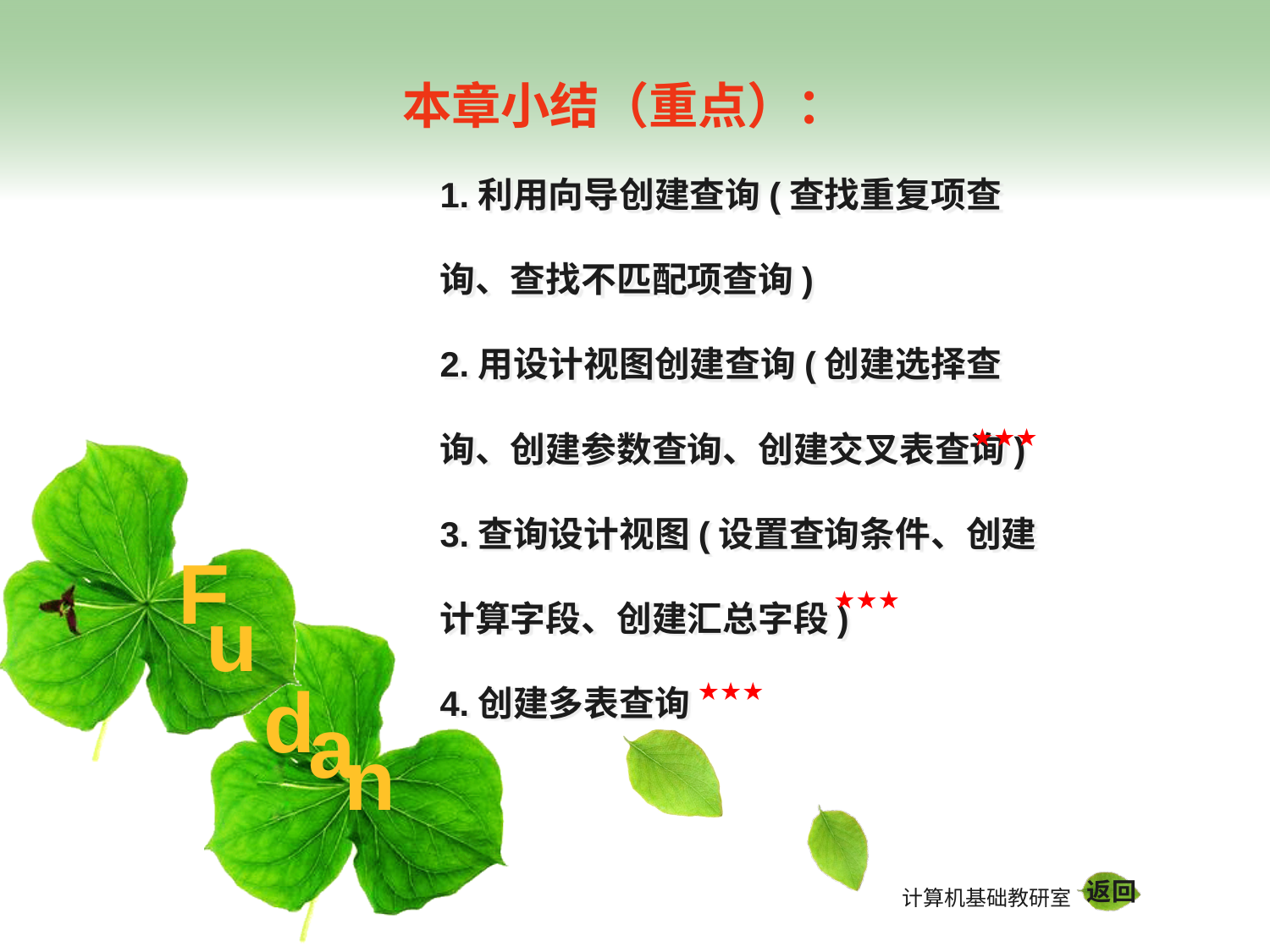

本章小结（重点）：
# 1.利用向导创建查询(查找重复项查询、查找不匹配项查询) 2.用设计视图创建查询(创建选择查询、创建参数查询、创建交叉表查询) 3.查询设计视图(设置查询条件、创建计算字段、创建汇总字段) 4.创建多表查询
★★★
★★★
★★★
返回